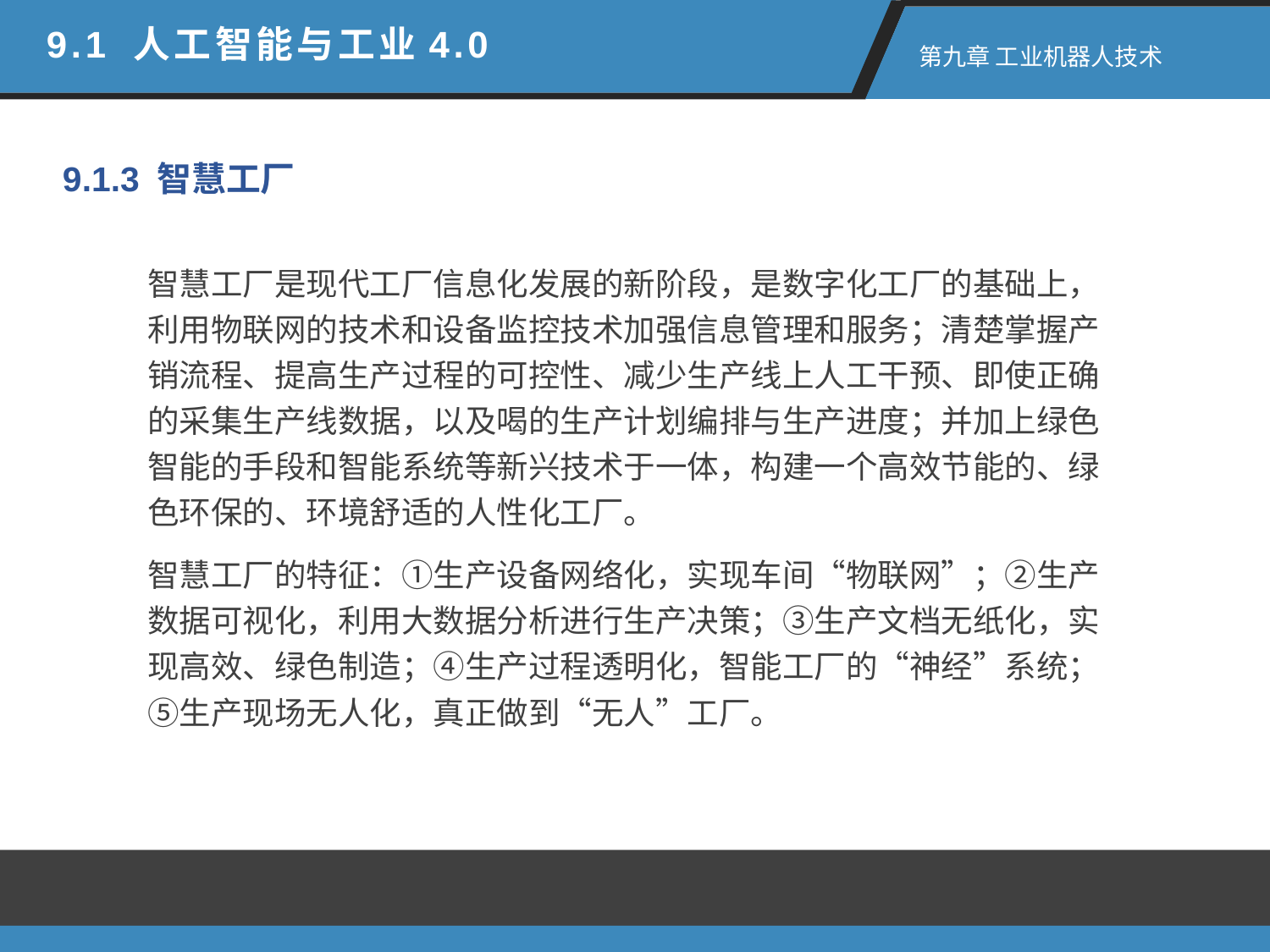

9.1 人工智能与工业4.0
第九章 工业机器人技术
9.1.3 智慧工厂
智慧工厂是现代工厂信息化发展的新阶段，是数字化工厂的基础上，利用物联网的技术和设备监控技术加强信息管理和服务；清楚掌握产销流程、提高生产过程的可控性、减少生产线上人工干预、即使正确的采集生产线数据，以及喝的生产计划编排与生产进度；并加上绿色智能的手段和智能系统等新兴技术于一体，构建一个高效节能的、绿色环保的、环境舒适的人性化工厂。
智慧工厂的特征：①生产设备网络化，实现车间“物联网”；②生产数据可视化，利用大数据分析进行生产决策；③生产文档无纸化，实现高效、绿色制造；④生产过程透明化，智能工厂的“神经”系统；⑤生产现场无人化，真正做到“无人”工厂。